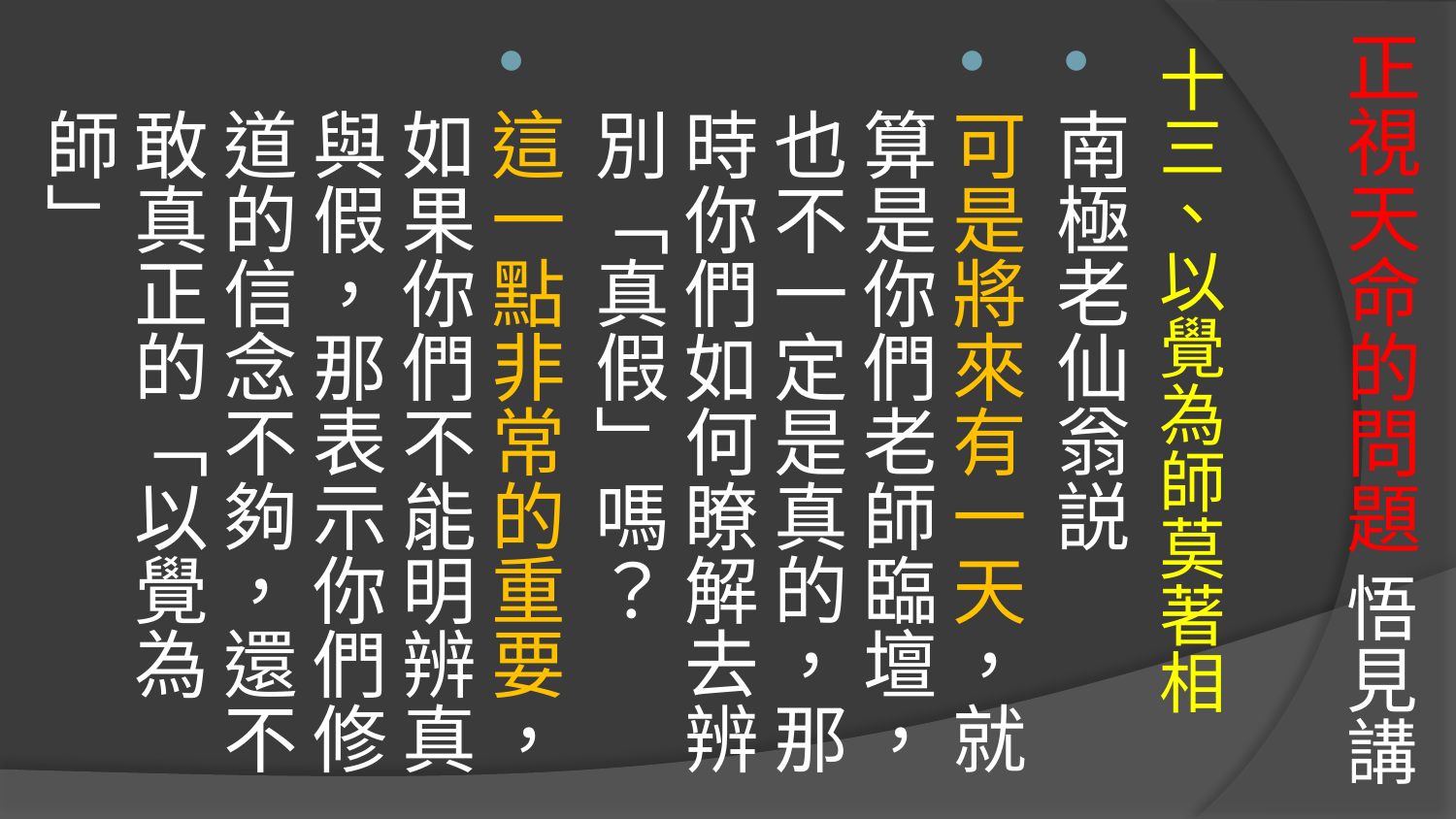

# 正視天命的問題 悟見講
十三、以覺為師莫著相
南極老仙翁説
可是將來有一天，就算是你們老師臨壇，也不一定是真的，那時你們如何瞭解去辨別「真假」嗎？
這一點非常的重要，如果你們不能明辨真與假，那表示你們修道的信念不夠，還不敢真正的「以覺為師」